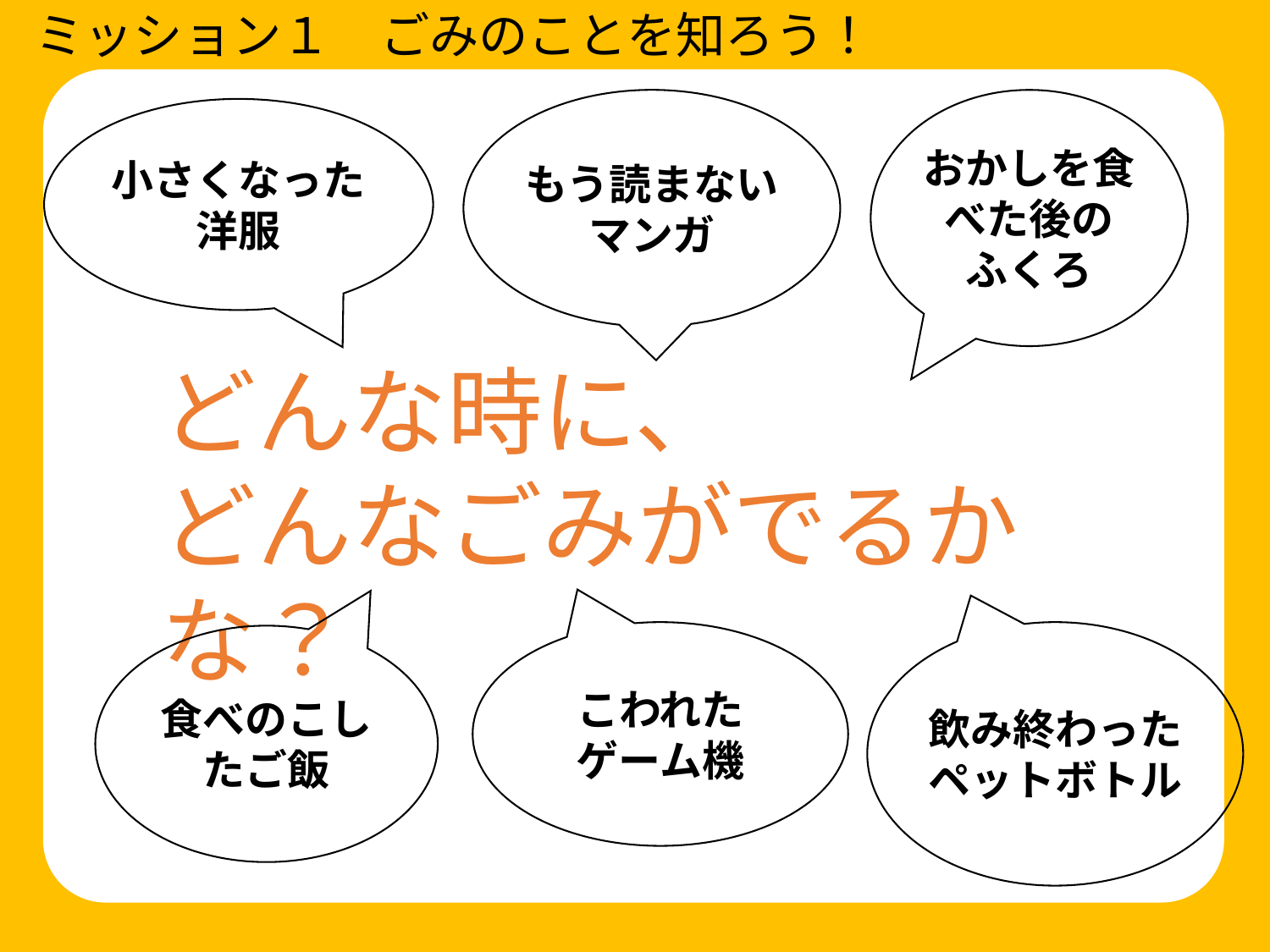

ミッション１　ごみのことを知ろう！
V
もう読まないマンガ
おかしを食べた後の
ふくろ
小さくなった洋服
どんな時に、
どんなごみがでるかな？
飲み終わった
ペットボトル
こわれた
ゲーム機
食べのこしたご飯